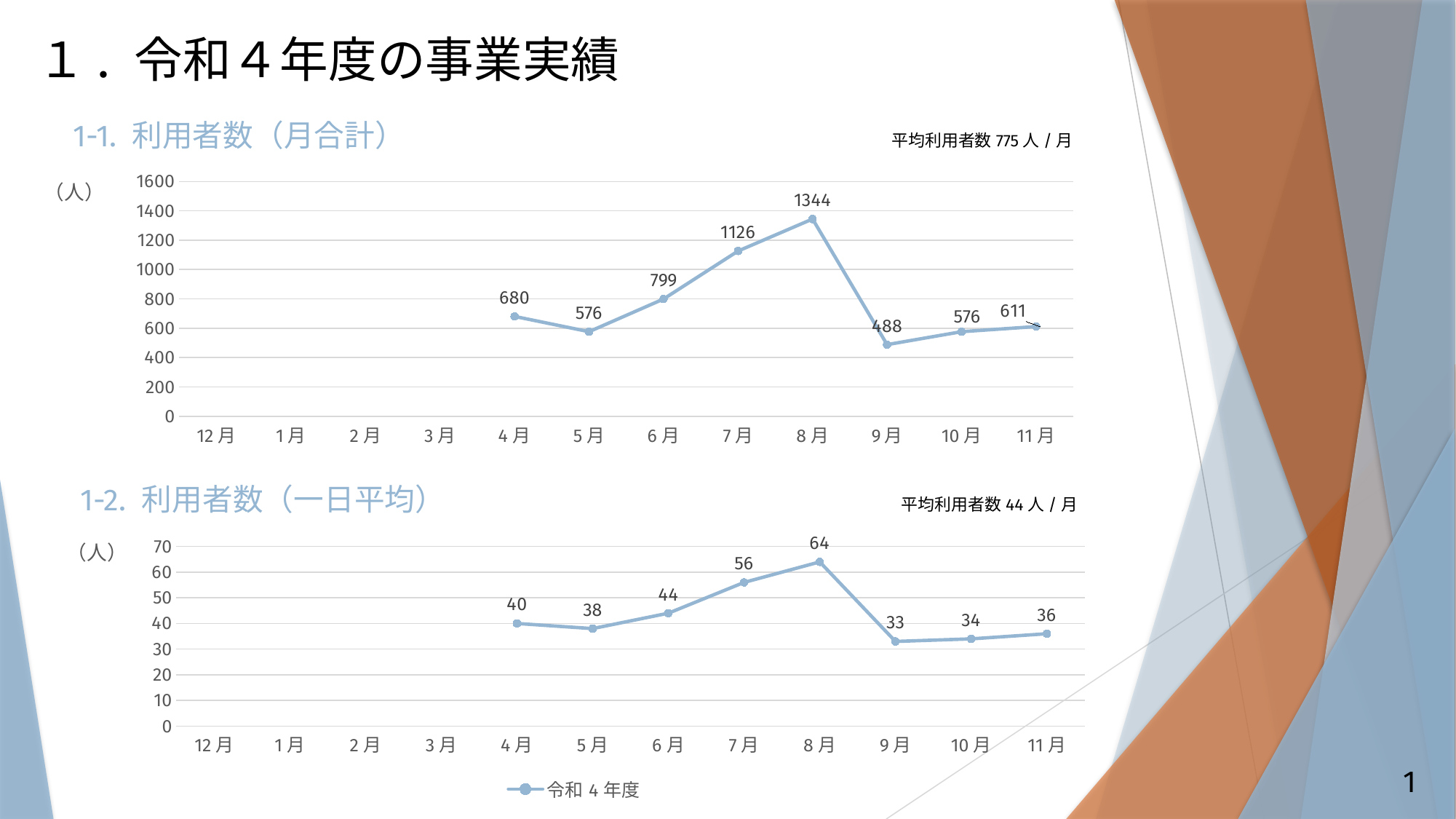

１. 令和４年度の事業実績
# 1-1. 利用者数（月合計）　　　　　　　　　　　　　　　　平均利用者数775人/月

### Chart

| Category | 令和4年度 |
|---|---|
| 12月 | None |
| 1月 | None |
| 2月 | None |
| 3月 | None |
| 4月 | 680.0 |
| 5月 | 576.0 |
| 6月 | 799.0 |
| 7月 | 1126.0 |
| 8月 | 1344.0 |
| 9月 | 488.0 |
| 10月 | 576.0 |
| 11月 | 611.0 |
1-2. 利用者数（一日平均）　　　　　　　　　　　　　　　平均利用者数44人/月

### Chart

| Category | 令和4年度 |
|---|---|
| 12月 | None |
| 1月 | None |
| 2月 | None |
| 3月 | None |
| 4月 | 40.0 |
| 5月 | 38.0 |
| 6月 | 44.0 |
| 7月 | 56.0 |
| 8月 | 64.0 |
| 9月 | 33.0 |
| 10月 | 34.0 |
| 11月 | 36.0 |
1